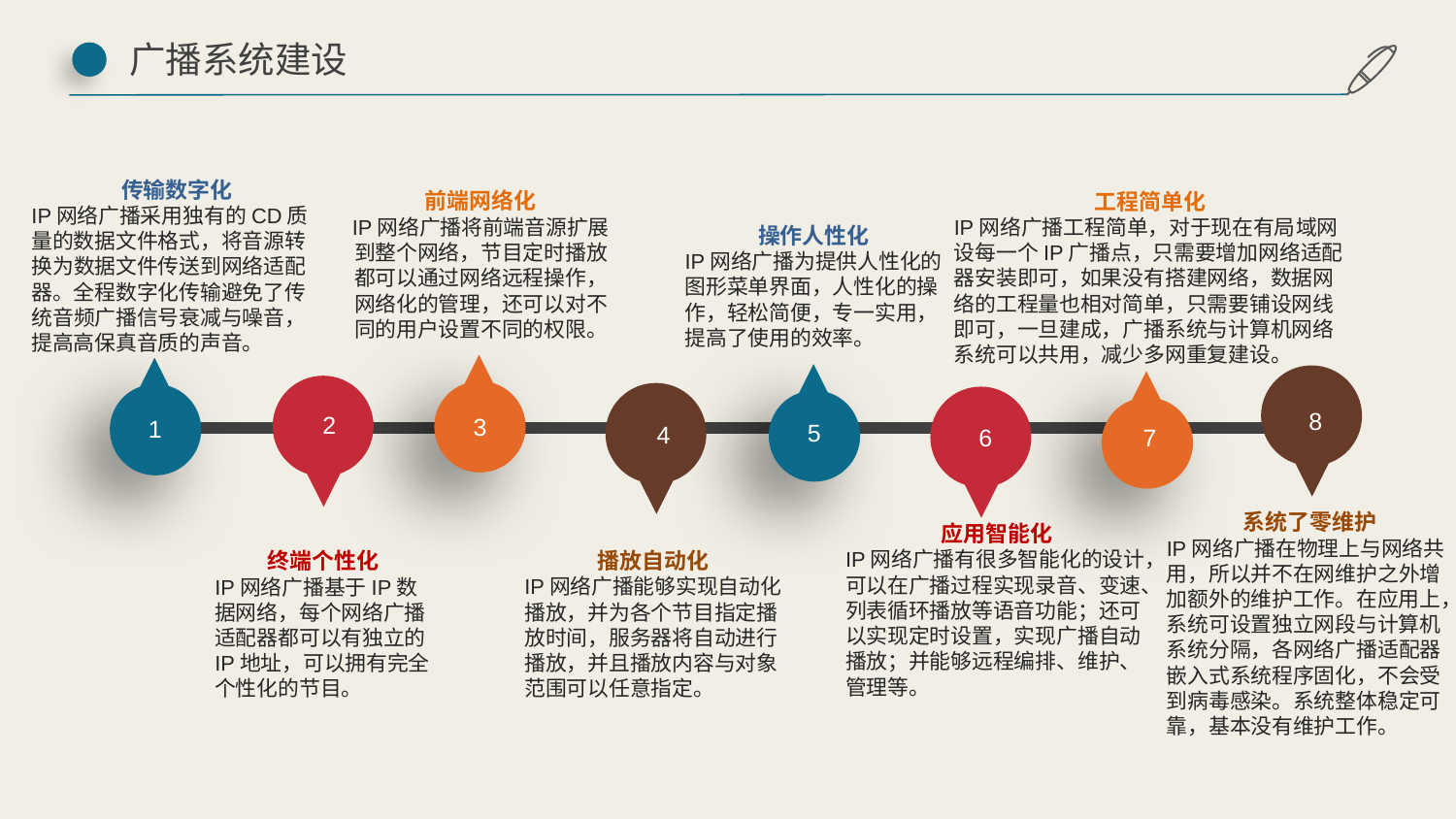

广播系统建设

传输数字化
IP网络广播采用独有的CD质量的数据文件格式，将音源转换为数据文件传送到网络适配器。全程数字化传输避免了传统音频广播信号衰减与噪音，提高高保真音质的声音。

前端网络化
IP网络广播将前端音源扩展到整个网络，节目定时播放都可以通过网络远程操作，网络化的管理，还可以对不同的用户设置不同的权限。
工程简单化
IP网络广播工程简单，对于现在有局域网设每一个IP广播点，只需要增加网络适配器安装即可，如果没有搭建网络，数据网络的工程量也相对简单，只需要铺设网线即可，一旦建成，广播系统与计算机网络系统可以共用，减少多网重复建设。
操作人性化
IP网络广播为提供人性化的图形菜单界面，人性化的操作，轻松简便，专一实用，提高了使用的效率。

8
2
3
1
5
4
6
7
系统了零维护
IP网络广播在物理上与网络共用，所以并不在网维护之外增加额外的维护工作。在应用上，系统可设置独立网段与计算机系统分隔，各网络广播适配器嵌入式系统程序固化，不会受到病毒感染。系统整体稳定可靠，基本没有维护工作。
应用智能化
IP网络广播有很多智能化的设计，可以在广播过程实现录音、变速、列表循环播放等语音功能；还可以实现定时设置，实现广播自动播放；并能够远程编排、维护、管理等。
播放自动化
IP网络广播能够实现自动化播放，并为各个节目指定播放时间，服务器将自动进行播放，并且播放内容与对象范围可以任意指定。
终端个性化
IP网络广播基于IP数据网络，每个网络广播适配器都可以有独立的IP地址，可以拥有完全个性化的节目。
延迟符